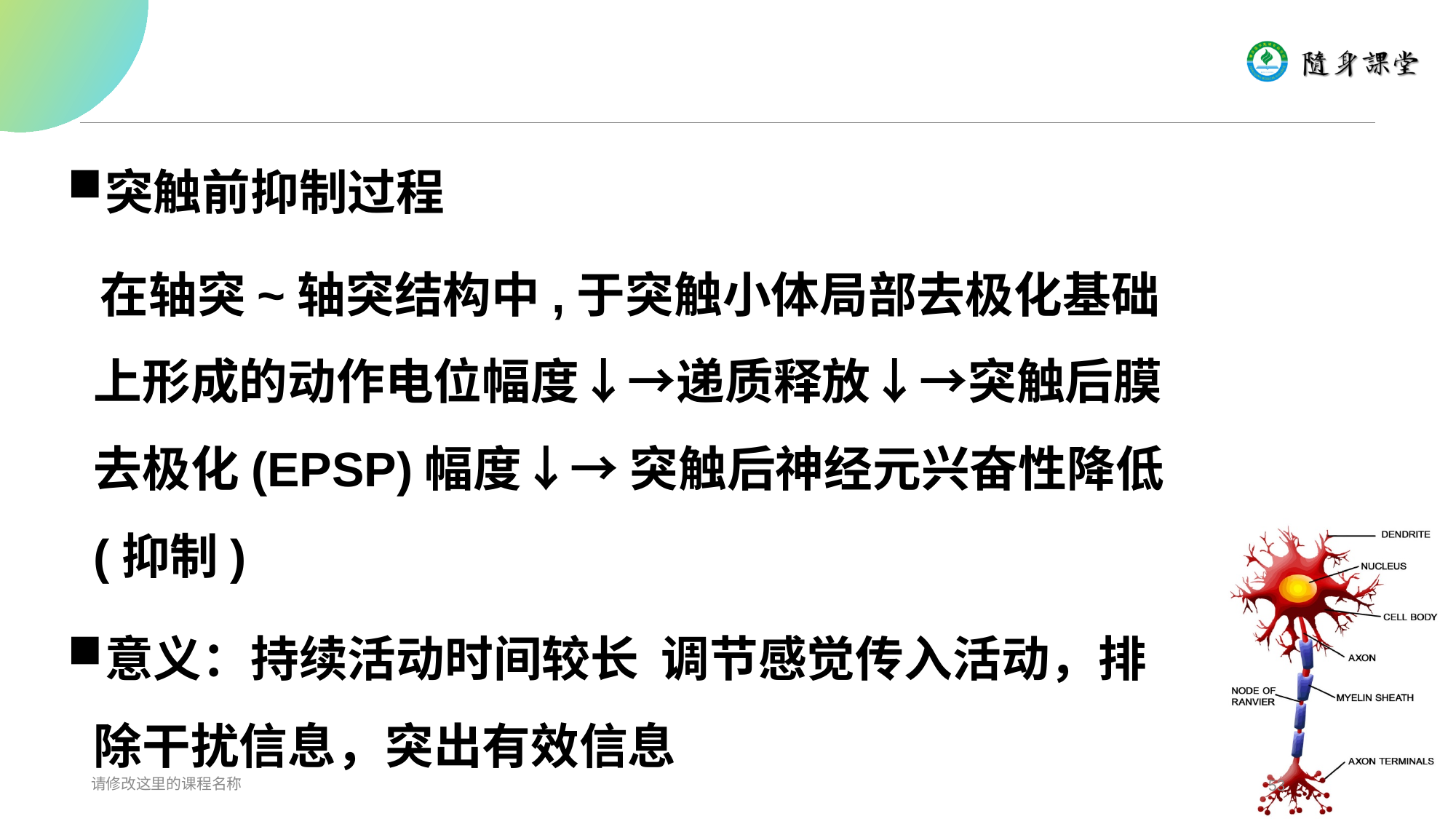

突触前抑制过程
  在轴突~轴突结构中,于突触小体局部去极化基础上形成的动作电位幅度↓→递质释放↓→突触后膜去极化(EPSP)幅度↓→ 突触后神经元兴奋性降低(抑制)
意义：持续活动时间较长  调节感觉传入活动，排除干扰信息，突出有效信息

请修改这里的课程名称
53